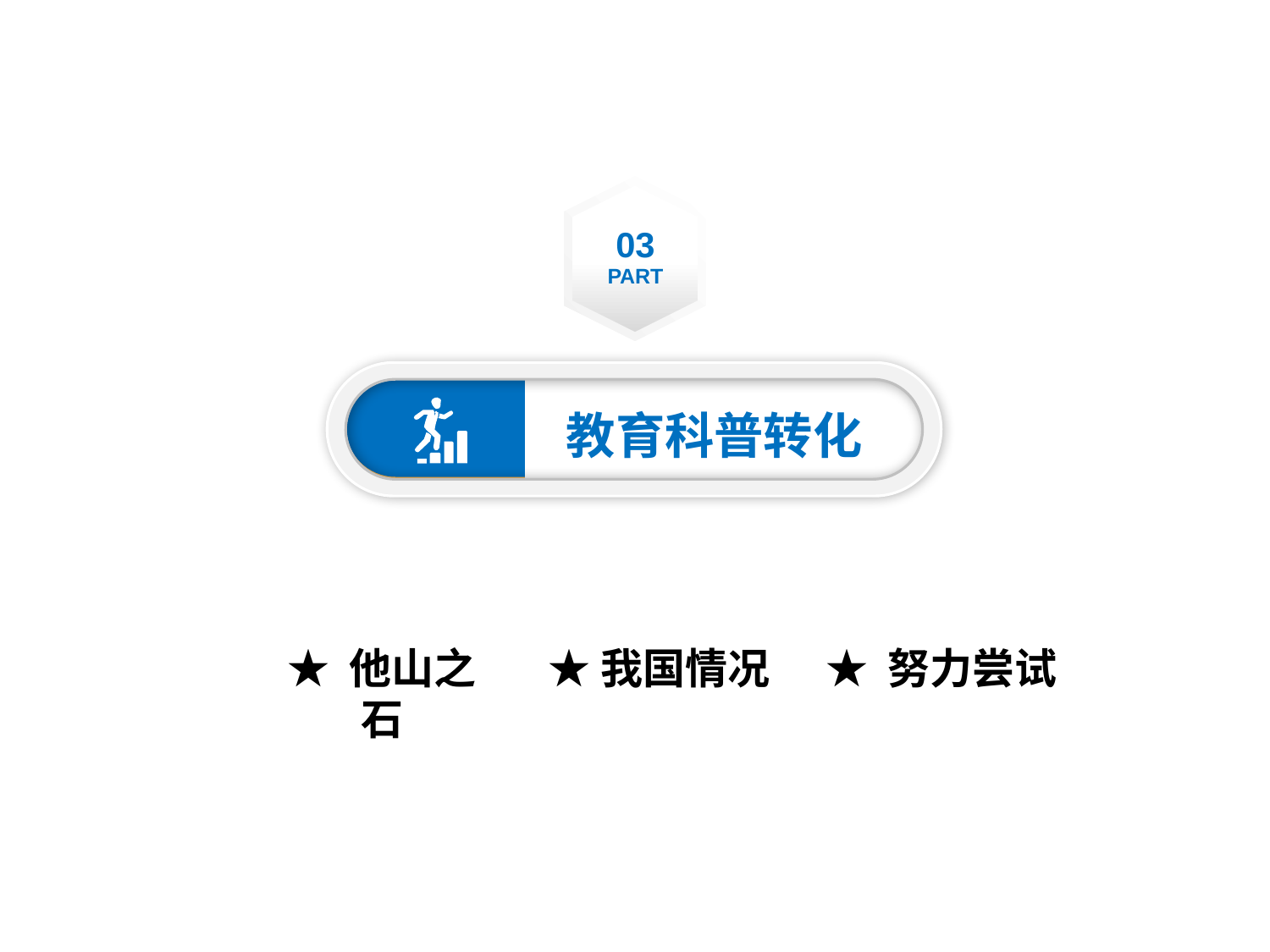

03
PART

教育科普转化
★我国情况
★ 努力尝试
★ 他山之石